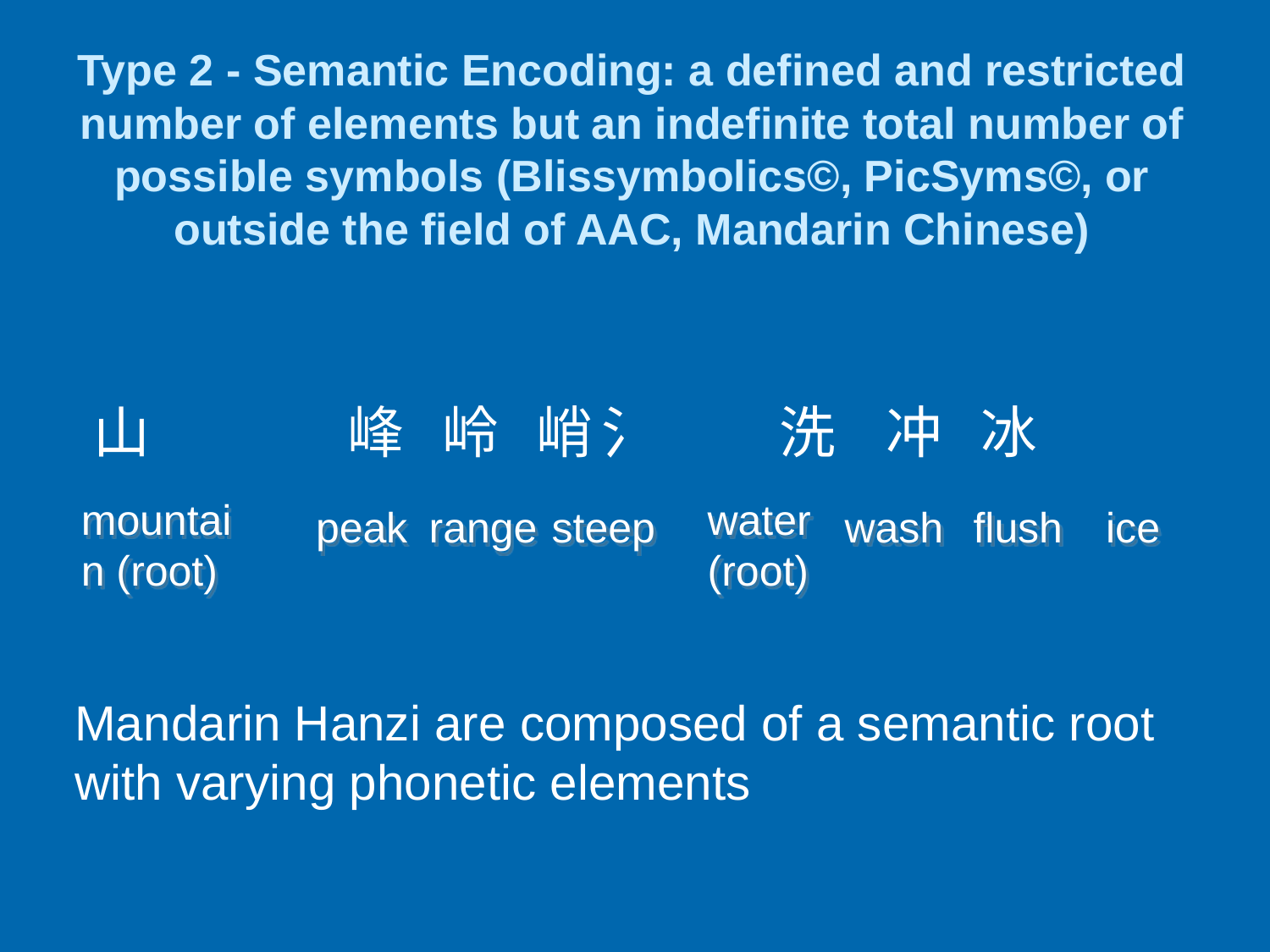

# Type 2 - Semantic Encoding: a defined and restricted number of elements but an indefinite total number of possible symbols (Blissymbolics©, PicSyms©, or outside the field of AAC, Mandarin Chinese)
山       	峰   岭   峭	氵 	    洗    冲   冰
mountain (root)
water (root)
peak
range
steep
wash
flush
ice
Mandarin Hanzi are composed of a semantic root with varying phonetic elements